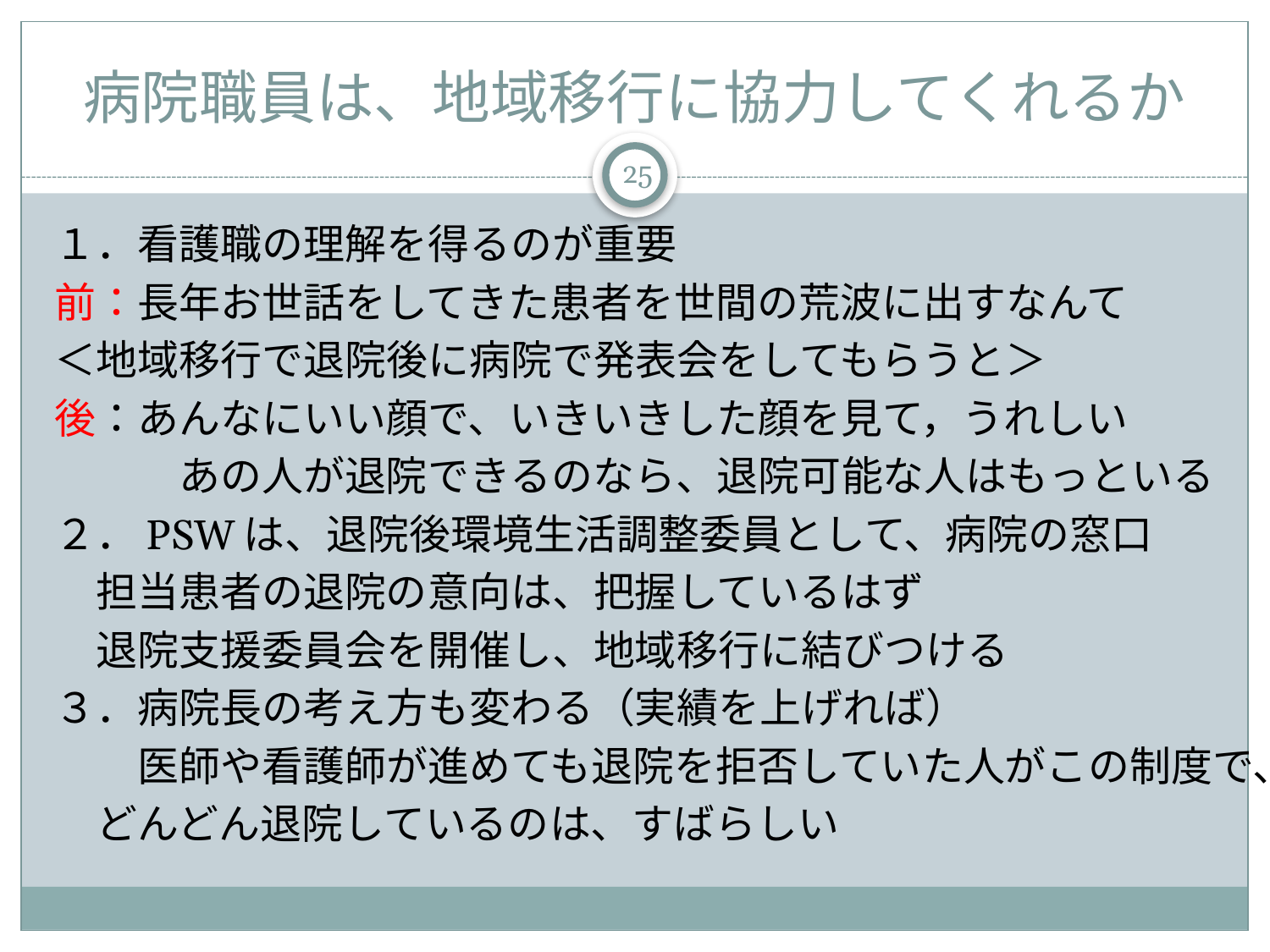

# 病院職員は、地域移行に協力してくれるか
25
１．看護職の理解を得るのが重要
前：長年お世話をしてきた患者を世間の荒波に出すなんて
＜地域移行で退院後に病院で発表会をしてもらうと＞
後：あんなにいい顔で、いきいきした顔を見て，うれしい
　　　あの人が退院できるのなら、退院可能な人はもっといる
２．PSWは、退院後環境生活調整委員として、病院の窓口
　担当患者の退院の意向は、把握しているはず
　退院支援委員会を開催し、地域移行に結びつける
３．病院長の考え方も変わる（実績を上げれば）
　　医師や看護師が進めても退院を拒否していた人がこの制度で、
　どんどん退院しているのは、すばらしい